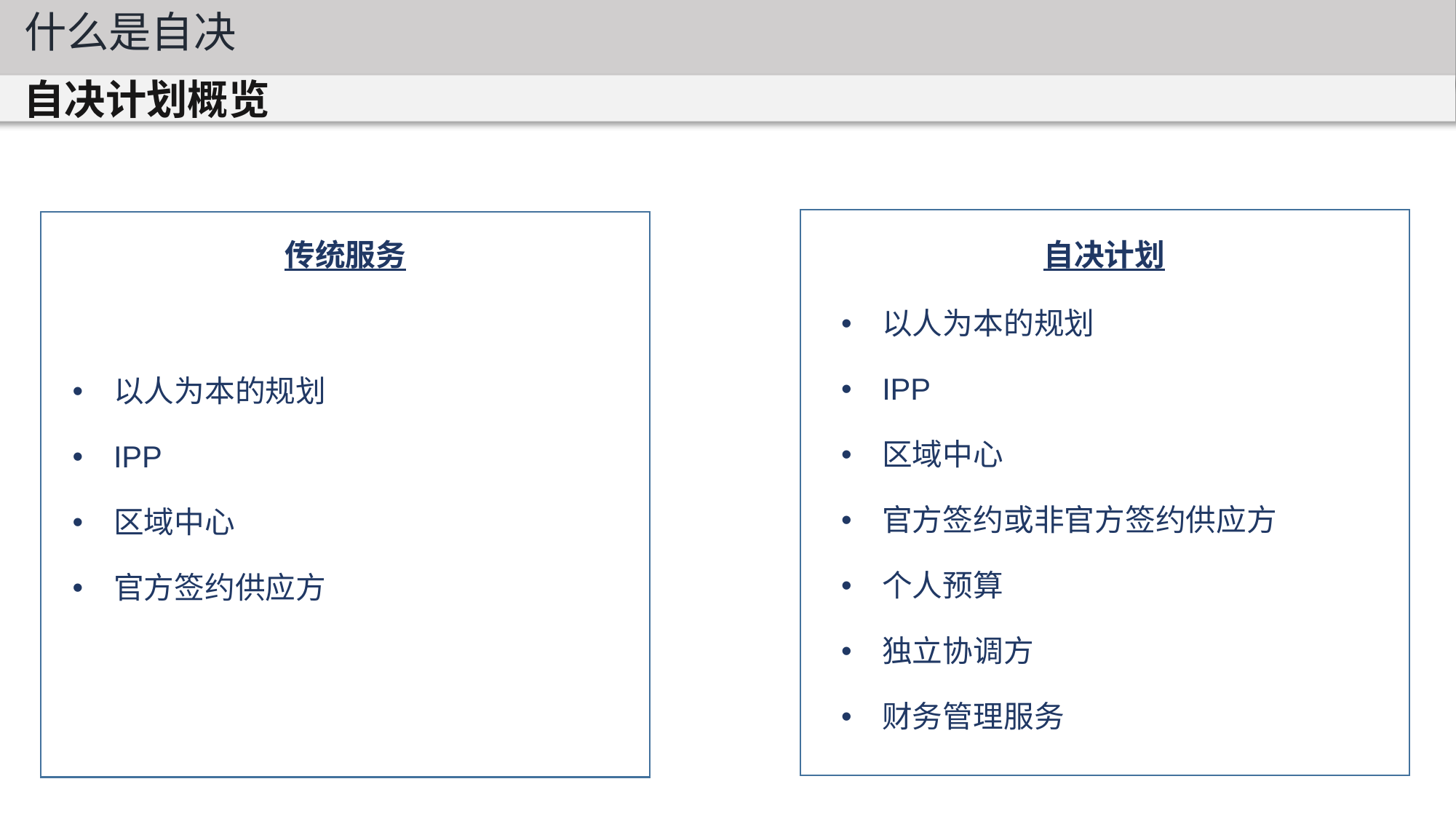

什么是自决
自决计划概览

传统服务
自决计划

以人为本的规划

IPP

区域中心

官方签约供应方
以人为本的规划

IPP

区域中心

官方签约或非官方签约供应方

个人预算

独立协调方

财务管理服务